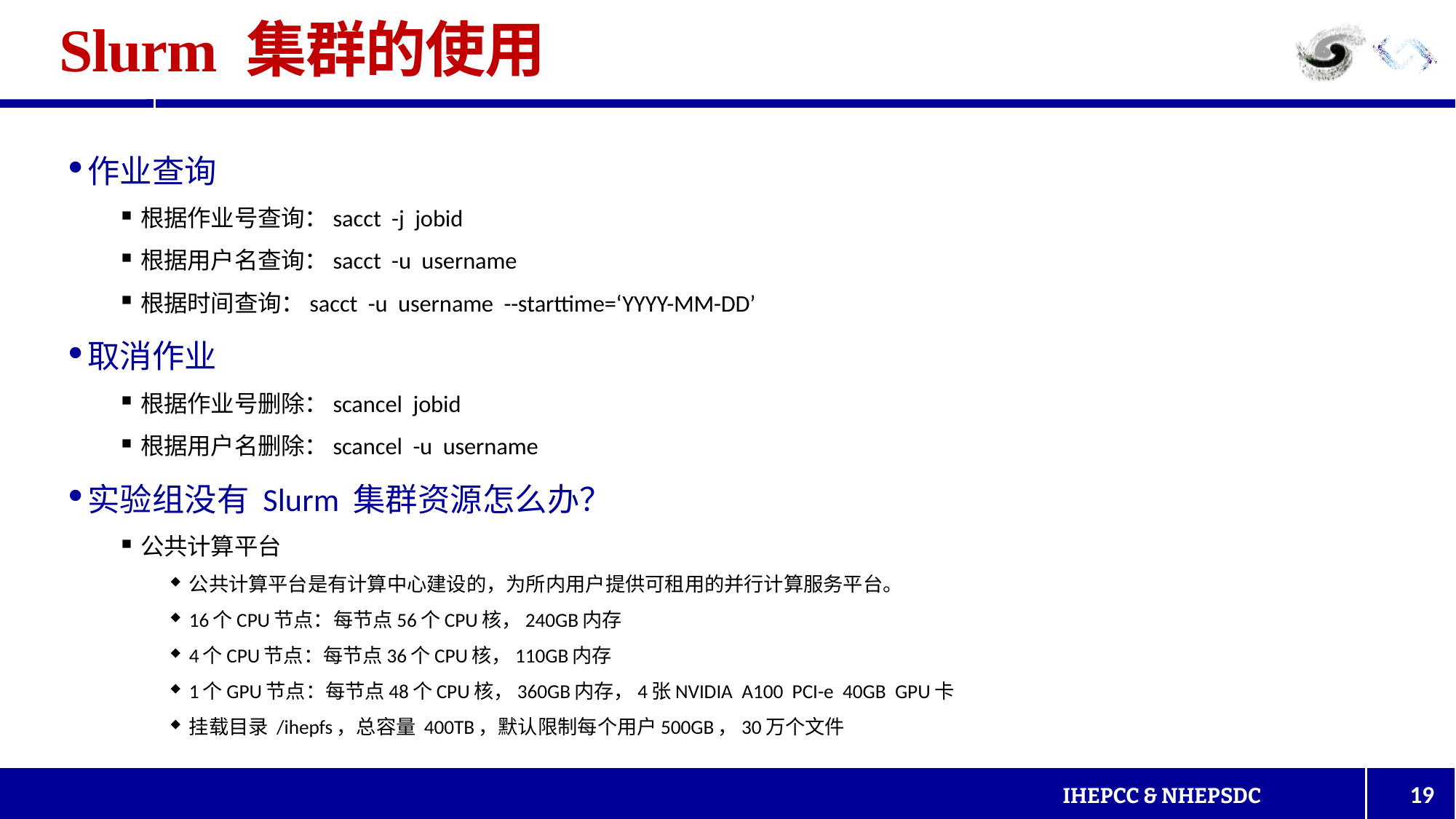

# Slurm 集群的使用
作业查询
根据作业号查询：sacct  -j  jobid
根据用户名查询：sacct  -u  username
根据时间查询：sacct  -u  username  --starttime=‘YYYY-MM-DD’
取消作业
根据作业号删除：scancel  jobid
根据用户名删除：scancel  -u  username
实验组没有 Slurm 集群资源怎么办？
公共计算平台
公共计算平台是有计算中心建设的，为所内用户提供可租用的并行计算服务平台。
16个CPU节点：每节点56个CPU核，240GB内存
4个CPU节点：每节点36个CPU核，110GB内存
1个GPU节点：每节点48个CPU核，360GB内存，4张NVIDIA  A100  PCI-e  40GB  GPU卡
挂载目录 /ihepfs，总容量 400TB，默认限制每个用户500GB，30万个文件